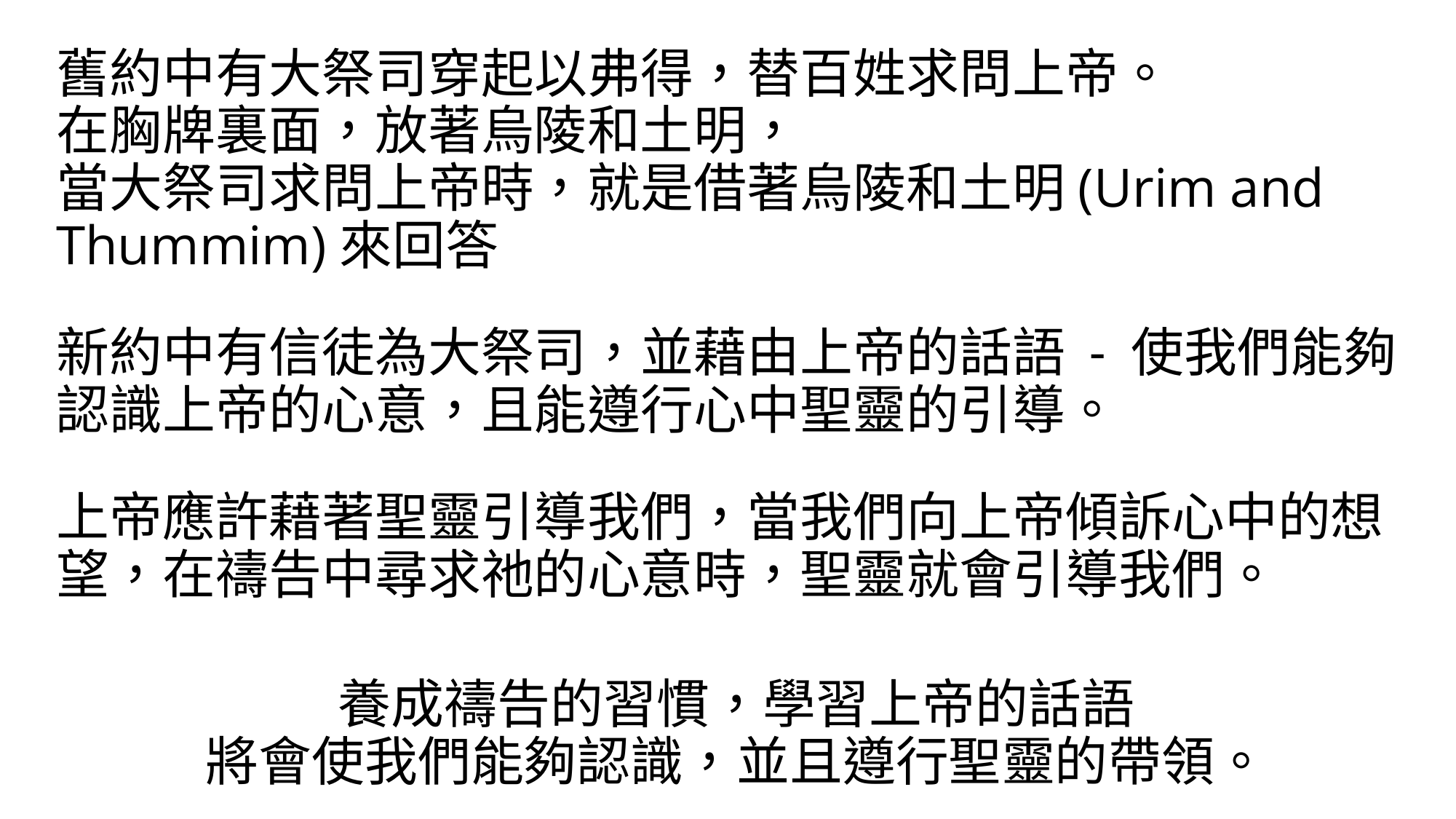

舊約中有大祭司穿起以弗得，替百姓求問上帝。
在胸牌裏面，放著烏陵和土明，
當大祭司求問上帝時，就是借著烏陵和土明(Urim and Thummim)來回答

新約中有信徒為大祭司，並藉由上帝的話語 - 使我們能夠認識上帝的心意，且能遵行心中聖靈的引導。

上帝應許藉著聖靈引導我們，當我們向上帝傾訴心中的想望，在禱告中尋求祂的心意時，聖靈就會引導我們。

養成禱告的習慣，學習上帝的話語
將會使我們能夠認識，並且遵行聖靈的帶領。